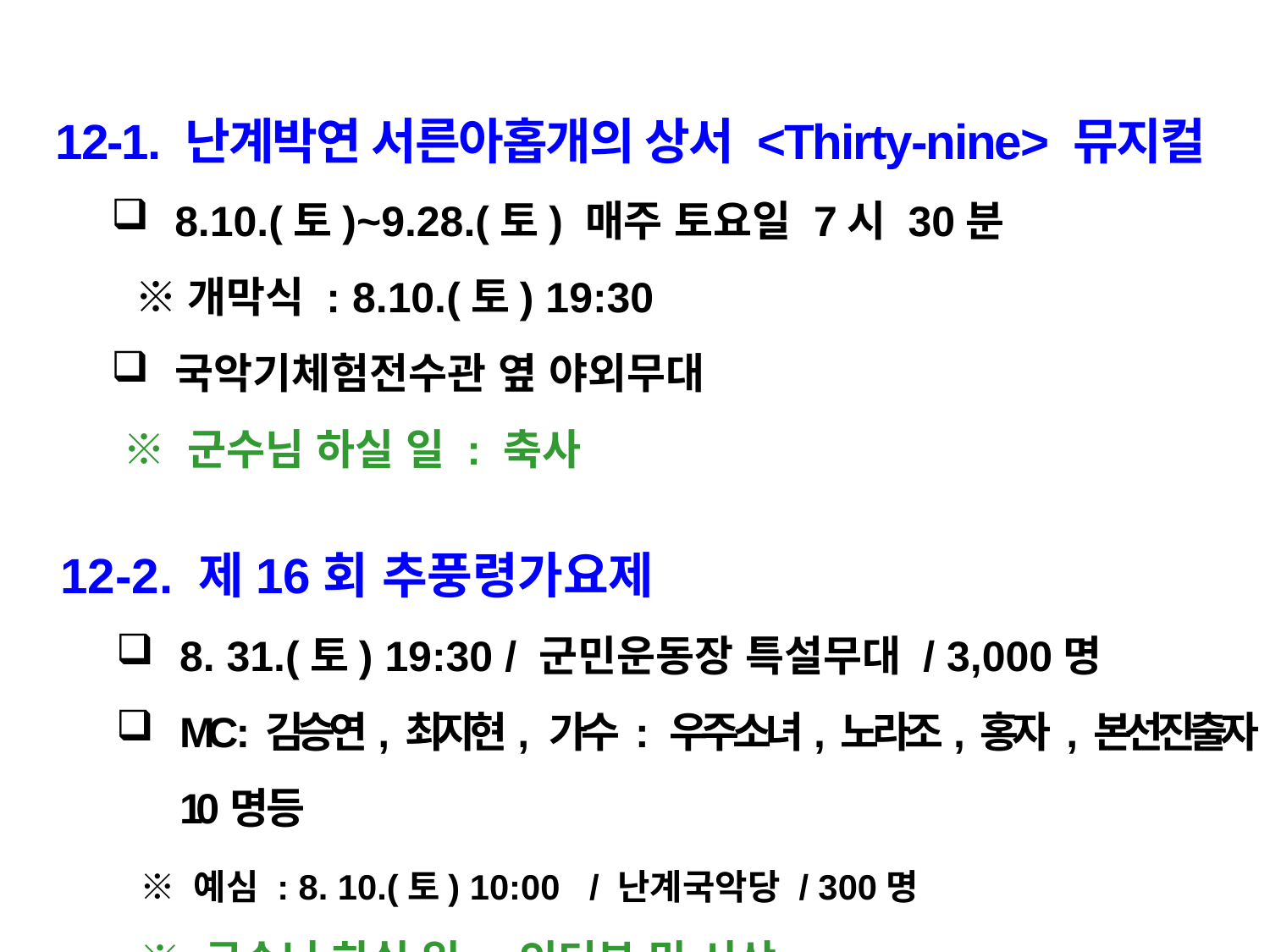

12-1. 난계박연 서른아홉개의 상서 <Thirty-nine> 뮤지컬
8.10.(토)~9.28.(토) 매주 토요일 7시 30분
  ※개막식 : 8.10.(토) 19:30
국악기체험전수관 옆 야외무대
 ※ 군수님 하실 일 : 축사

12-2. 제16회 추풍령가요제
8. 31.(토) 19:30 / 군민운동장 특설무대 / 3,000명
MC : 김승연, 최지현,  가수 :  우주소녀, 노라조, 홍자 , 본선진출자 10명 등
  ※ 예심 : 8. 10.(토) 10:00   / 난계국악당 / 300명
  ※ 군수님 하실 일 : 인터뷰 및 시상